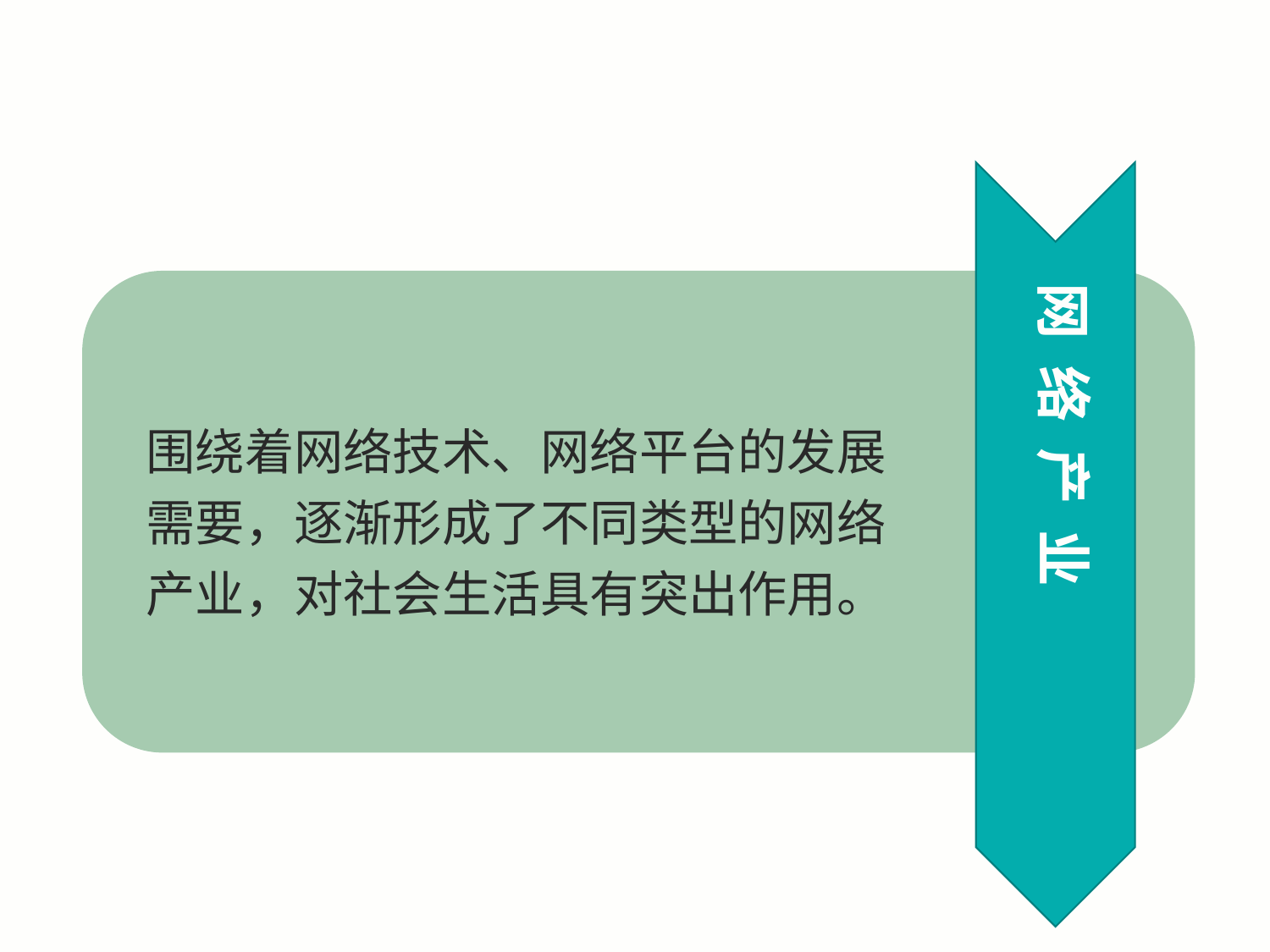

网  络  产  业

围绕着网络技术、网络平台的发展需要，逐渐形成了不同类型的网络产业，对社会生活具有突出作用。